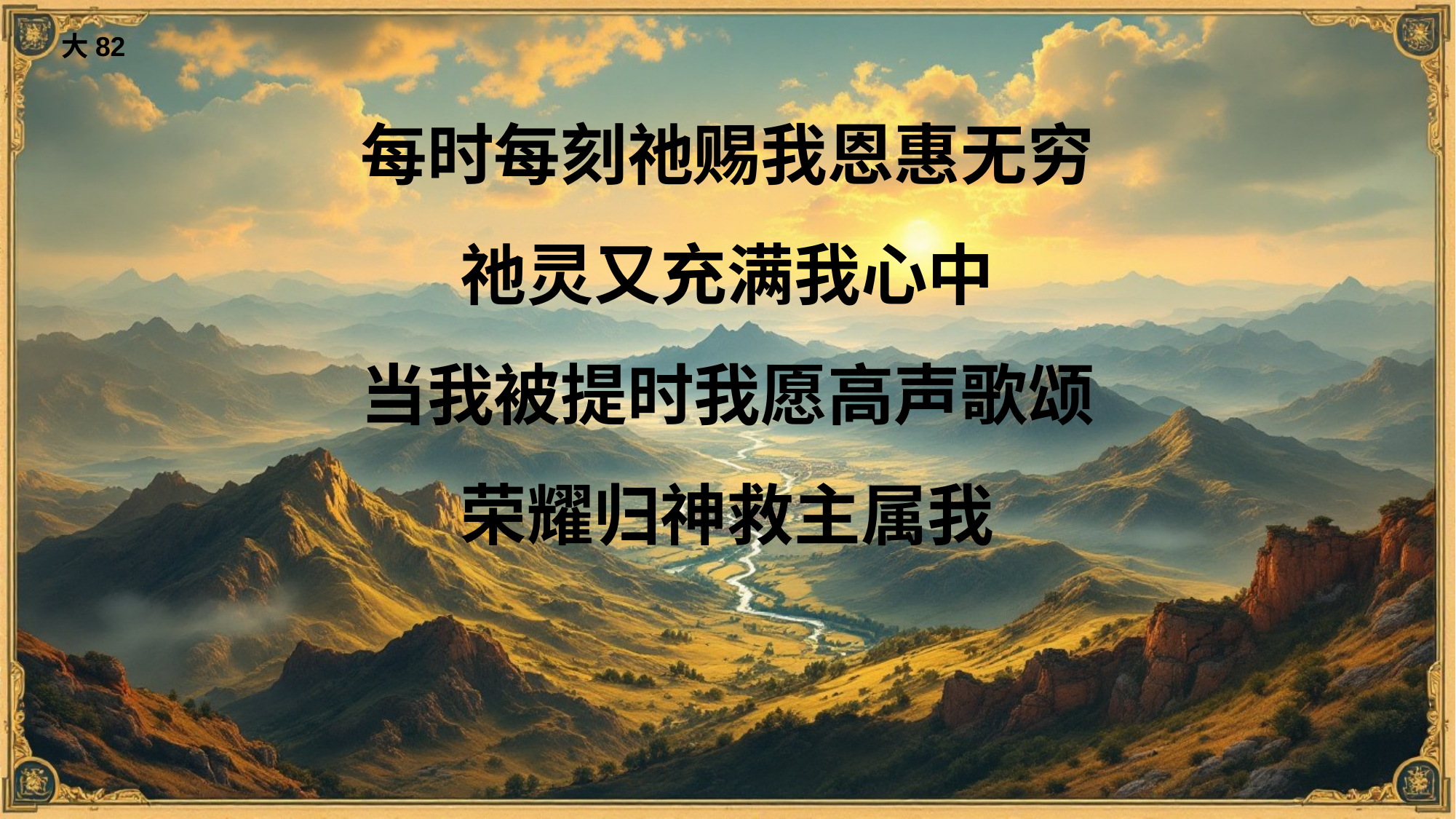

大82
每时每刻祂赐我恩惠无穷
祂灵又充满我心中
当我被提时我愿高声歌颂
荣耀归神救主属我